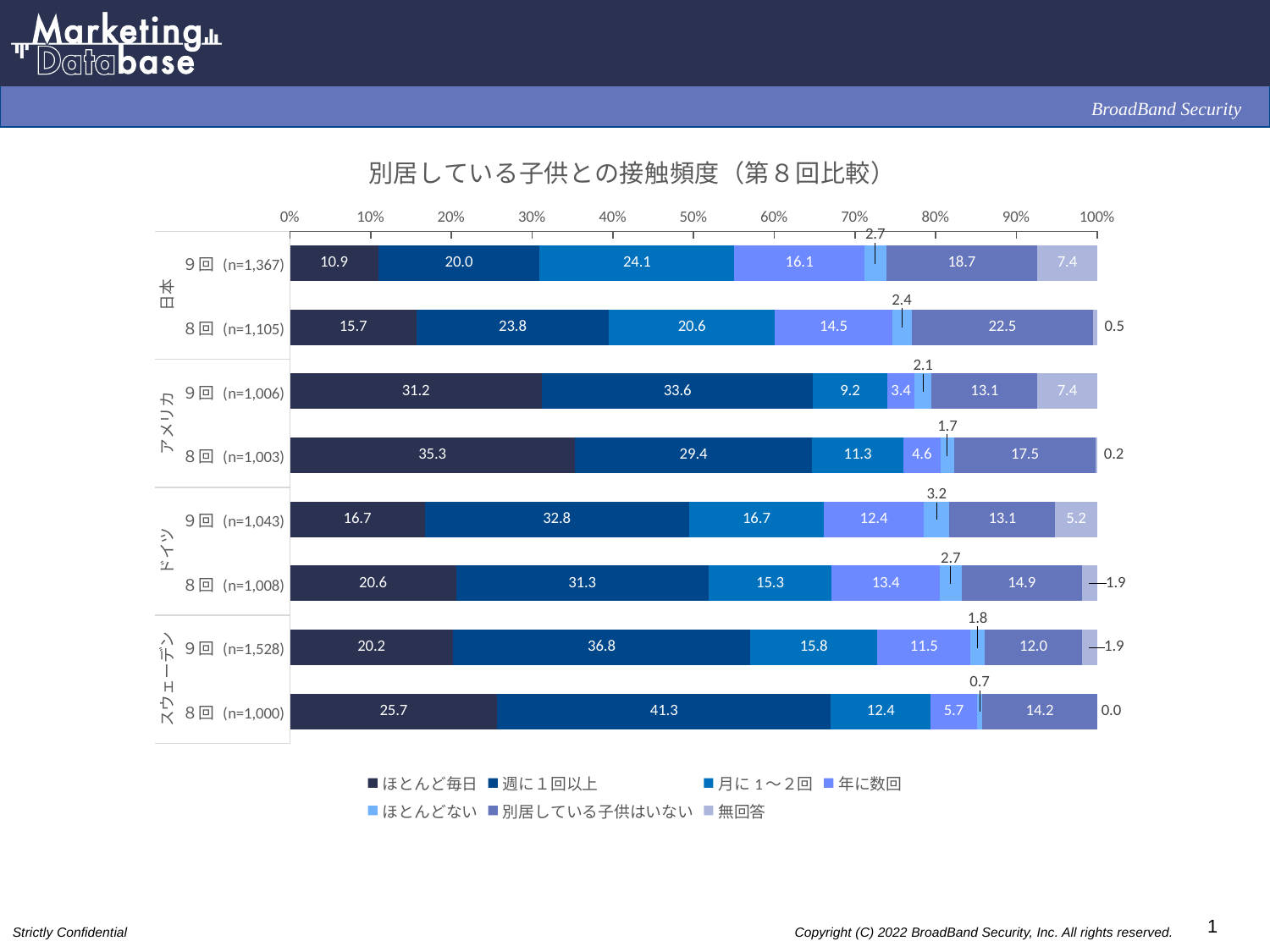

### Chart: 別居している子供との接触頻度（第８回比較）

| Category | ほとんど毎日 | 週に１回以上 | 月に1〜２回 | 年に数回 | ほとんどない | 別居している子供はいない | 無回答 |
|---|---|---|---|---|---|---|---|
| ９回 (n=1,367) | 10.9 | 20.0 | 24.1 | 16.1 | 2.7 | 18.7 | 7.4 |
| ８回 (n=1,105) | 15.7 | 23.8 | 20.6 | 14.5 | 2.4 | 22.5 | 0.5 |
| ９回 (n=1,006) | 31.2 | 33.6 | 9.2 | 3.4 | 2.1 | 13.1 | 7.4 |
| ８回 (n=1,003) | 35.3 | 29.4 | 11.3 | 4.6 | 1.7 | 17.5 | 0.2 |
| ９回 (n=1,043) | 16.7 | 32.8 | 16.7 | 12.4 | 3.2 | 13.1 | 5.2 |
| ８回 (n=1,008) | 20.6 | 31.3 | 15.3 | 13.4 | 2.7 | 14.9 | 1.9 |
| ９回 (n=1,528) | 20.2 | 36.8 | 15.8 | 11.5 | 1.8 | 12.0 | 1.9 |
| ８回 (n=1,000) | 25.7 | 41.3 | 12.4 | 5.7 | 0.7 | 14.2 | 0.0 |